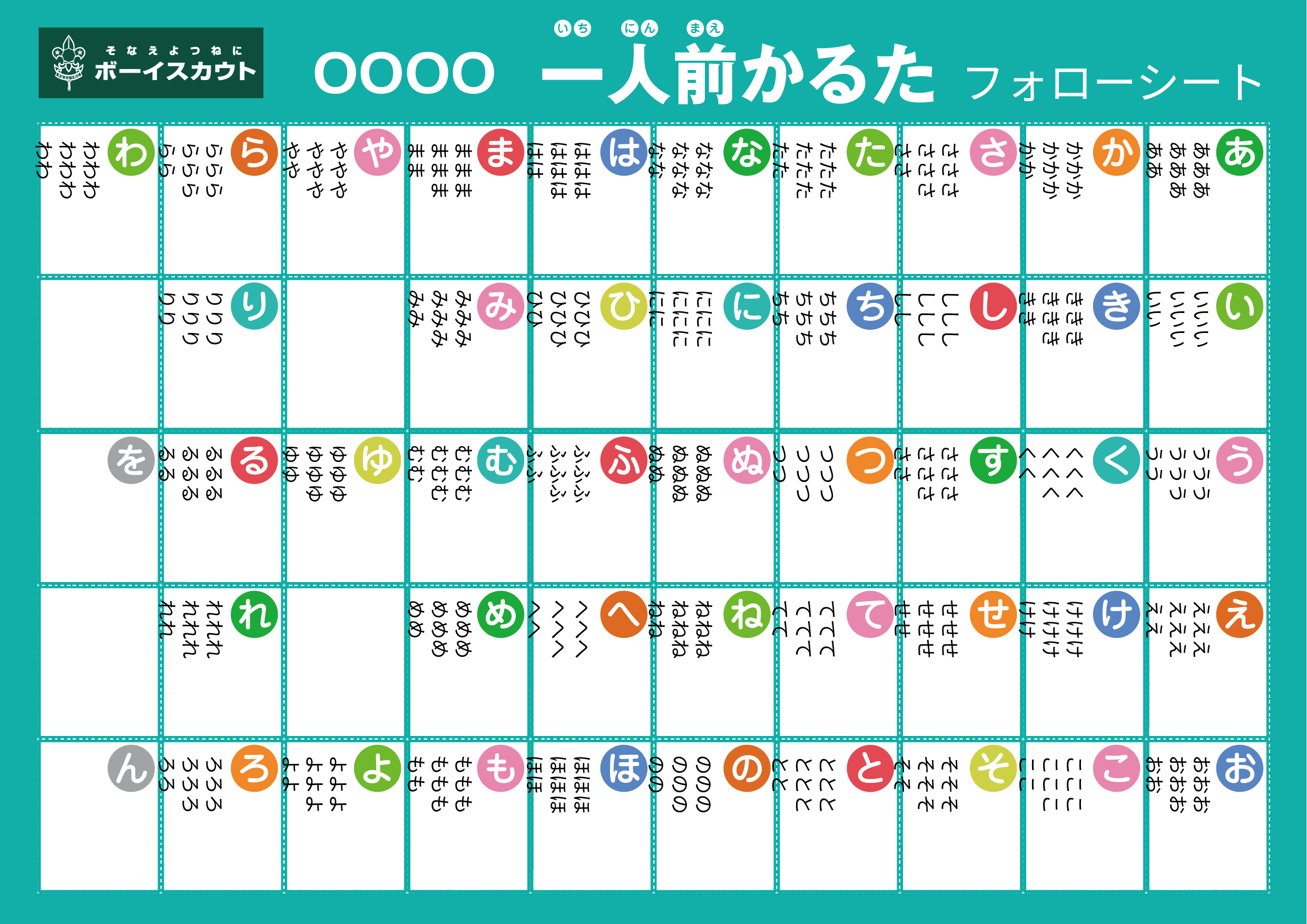

OOOO
わわわわわわわわ
らららららららら
やややややややや
まままままままま
はははははははは
なななななななな
たたたたたたたた
ささささささささ
かかかかかかかか
ああああああああ
りりりりりりりり
みみみみみみみみ
ひひひひひひひひ
にににににににに
ちちちちちちちち
しししししししし
きききききききき
いいいいいいいい
るるるるるるるる
ゆゆゆゆゆゆゆゆ
むむむむむむむむ
ふふふふふふふふ
ぬぬぬぬぬぬぬぬ
つつつつつつつつ
ささささささささ
くくくくくくくく
うううううううう
れれれれれれれれ
めめめめめめめめ
へへへへへへへへ
ねねねねねねねね
てててててててて
せせせせせせせせ
けけけけけけけけ
ええええええええ
ろろろろろろろろ
よよよよよよよよ
もももももももも
ほほほほほほほほ
のののののののの
とととととととと
そそそそそそそそ
ここここここここ
おおおおおおおお